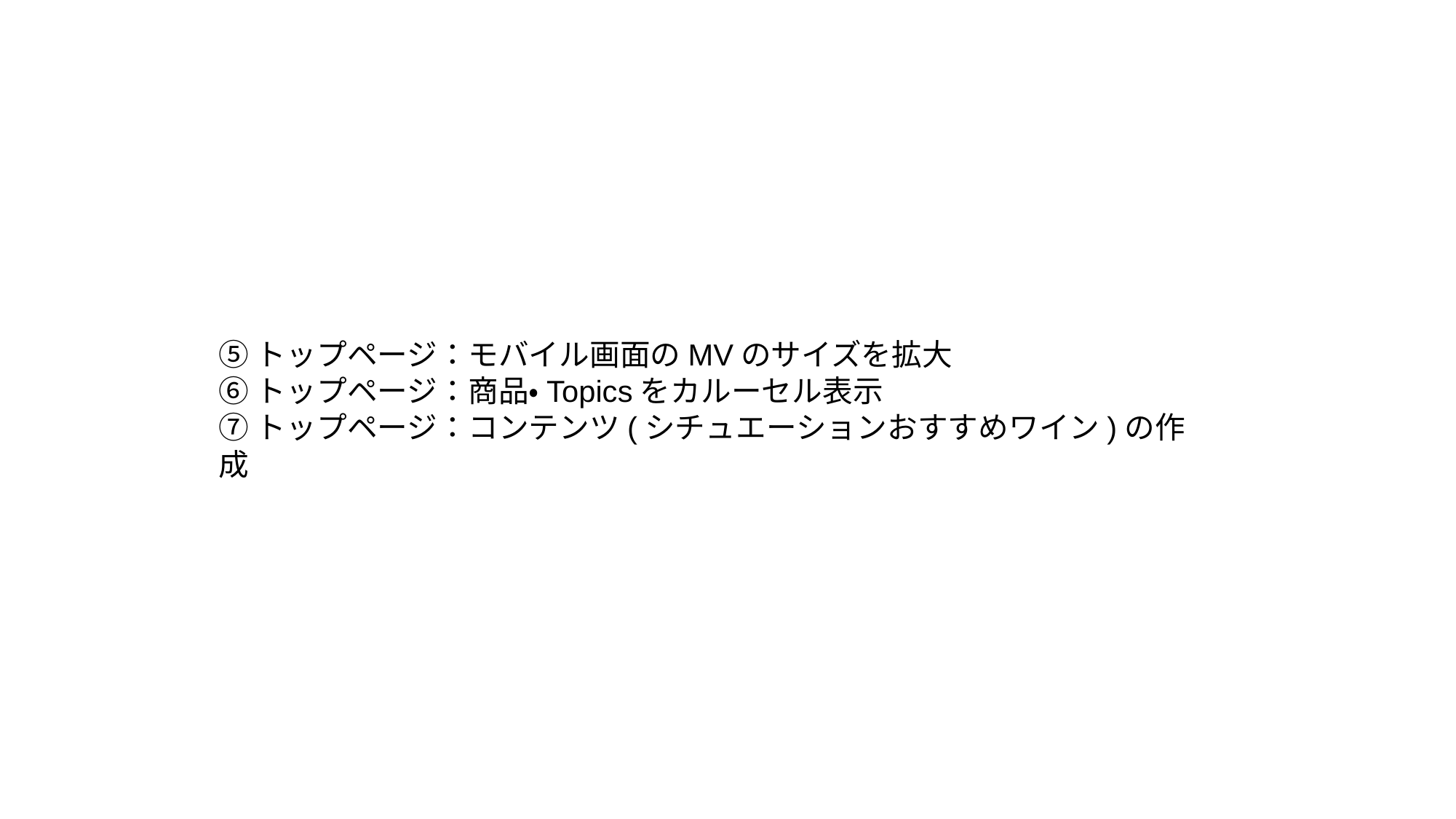

⑤トップページ：モバイル画面のMVのサイズを拡大
⑥トップページ：商品・Topicsをカルーセル表示
⑦トップページ：コンテンツ(シチュエーションおすすめワイン)の作成